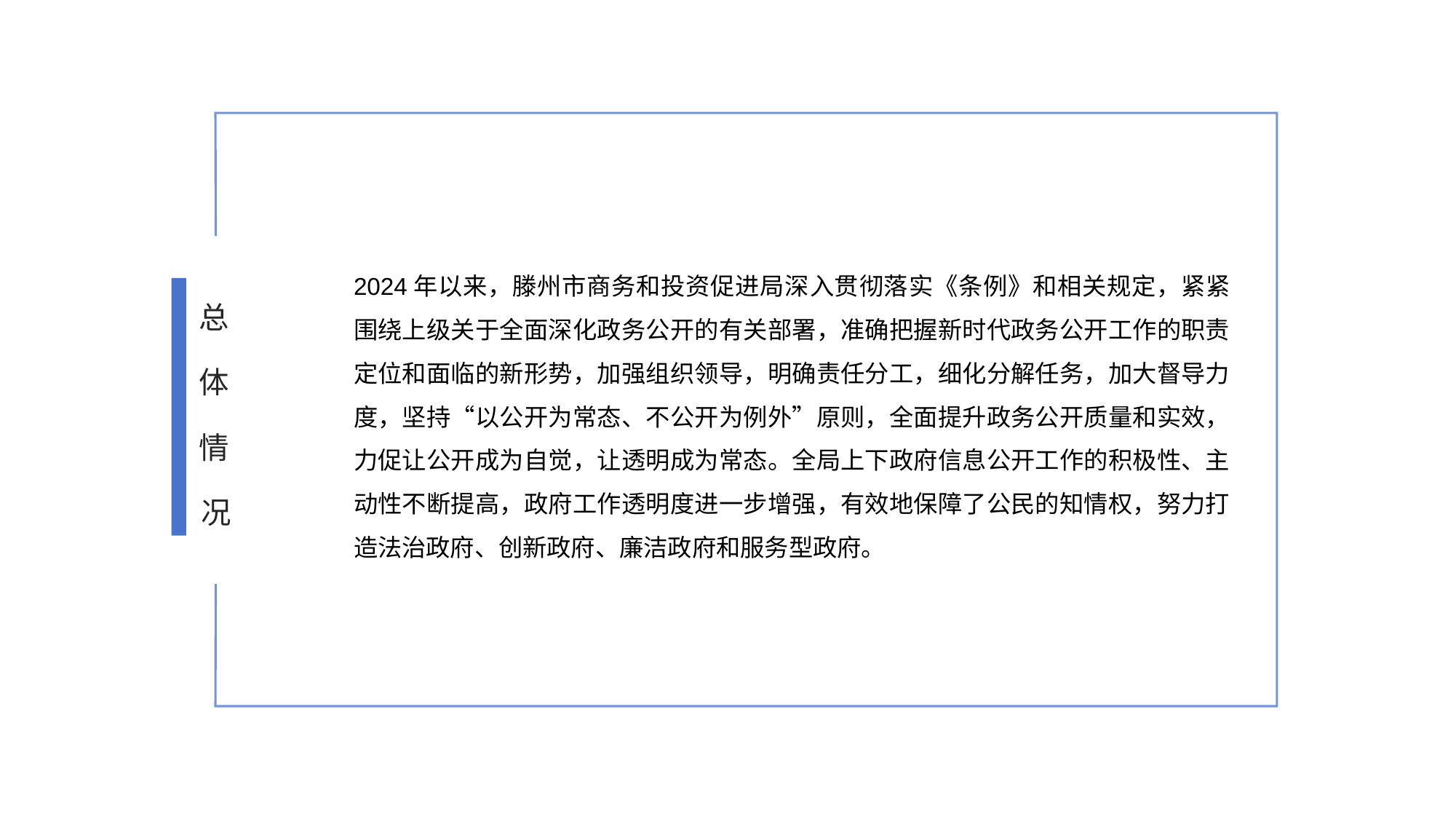

2024年以来，滕州市商务和投资促进局深入贯彻落实《条例》和相关规定，紧紧围绕上级关于全面深化政务公开的有关部署，准确把握新时代政务公开工作的职责定位和面临的新形势，加强组织领导，明确责任分工，细化分解任务，加大督导力度，坚持“以公开为常态、不公开为例外”原则，全面提升政务公开质量和实效，力促让公开成为自觉，让透明成为常态。全局上下政府信息公开工作的积极性、主动性不断提高，政府工作透明度进一步增强，有效地保障了公民的知情权，努力打造法治政府、创新政府、廉洁政府和服务型政府。
# 总 体 情 况